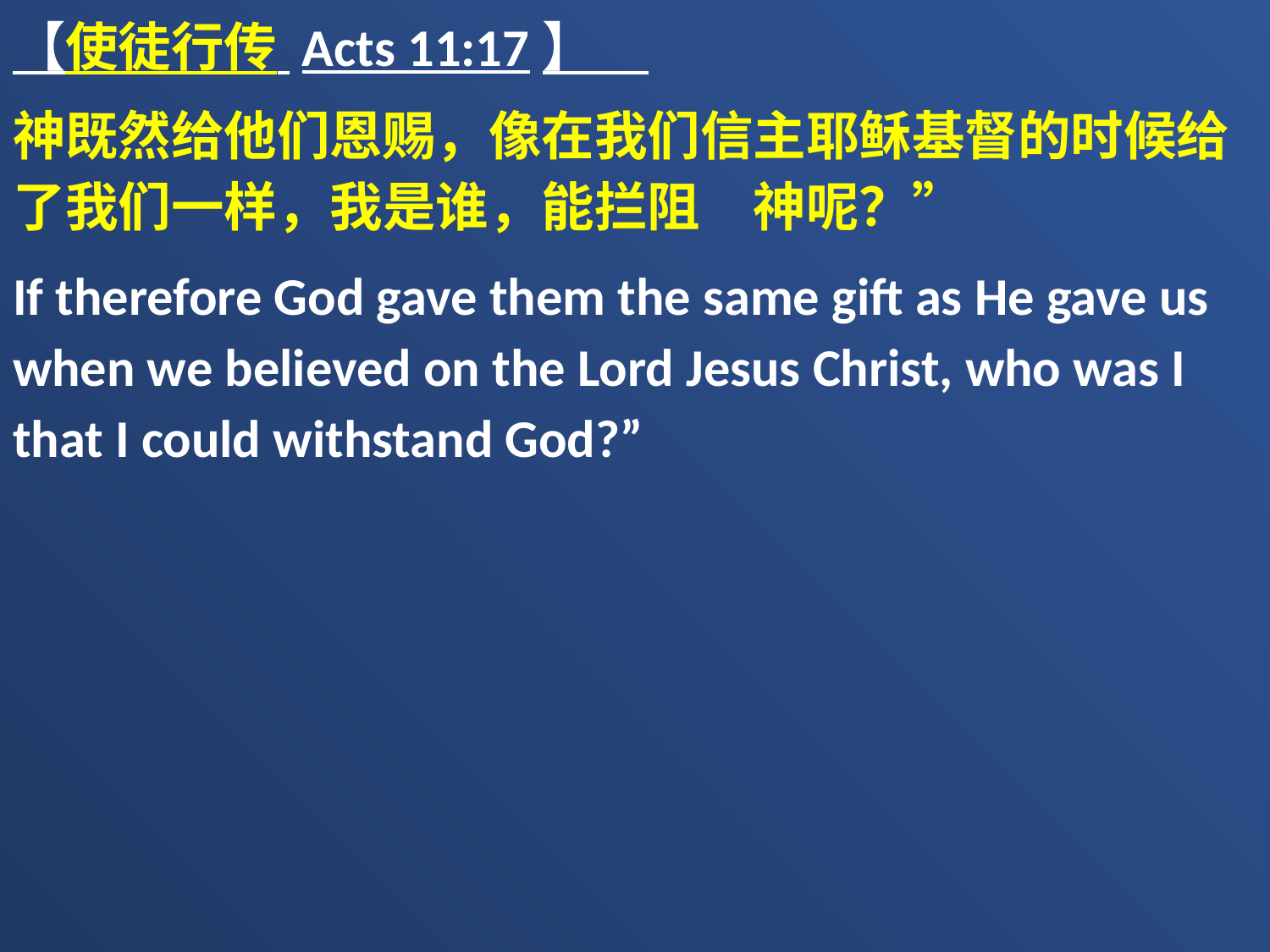

【使徒行传 Acts 11:17】
神既然给他们恩赐，像在我们信主耶稣基督的时候给了我们一样，我是谁，能拦阻　神呢？”
If therefore God gave them the same gift as He gave us when we believed on the Lord Jesus Christ, who was I that I could withstand God?”